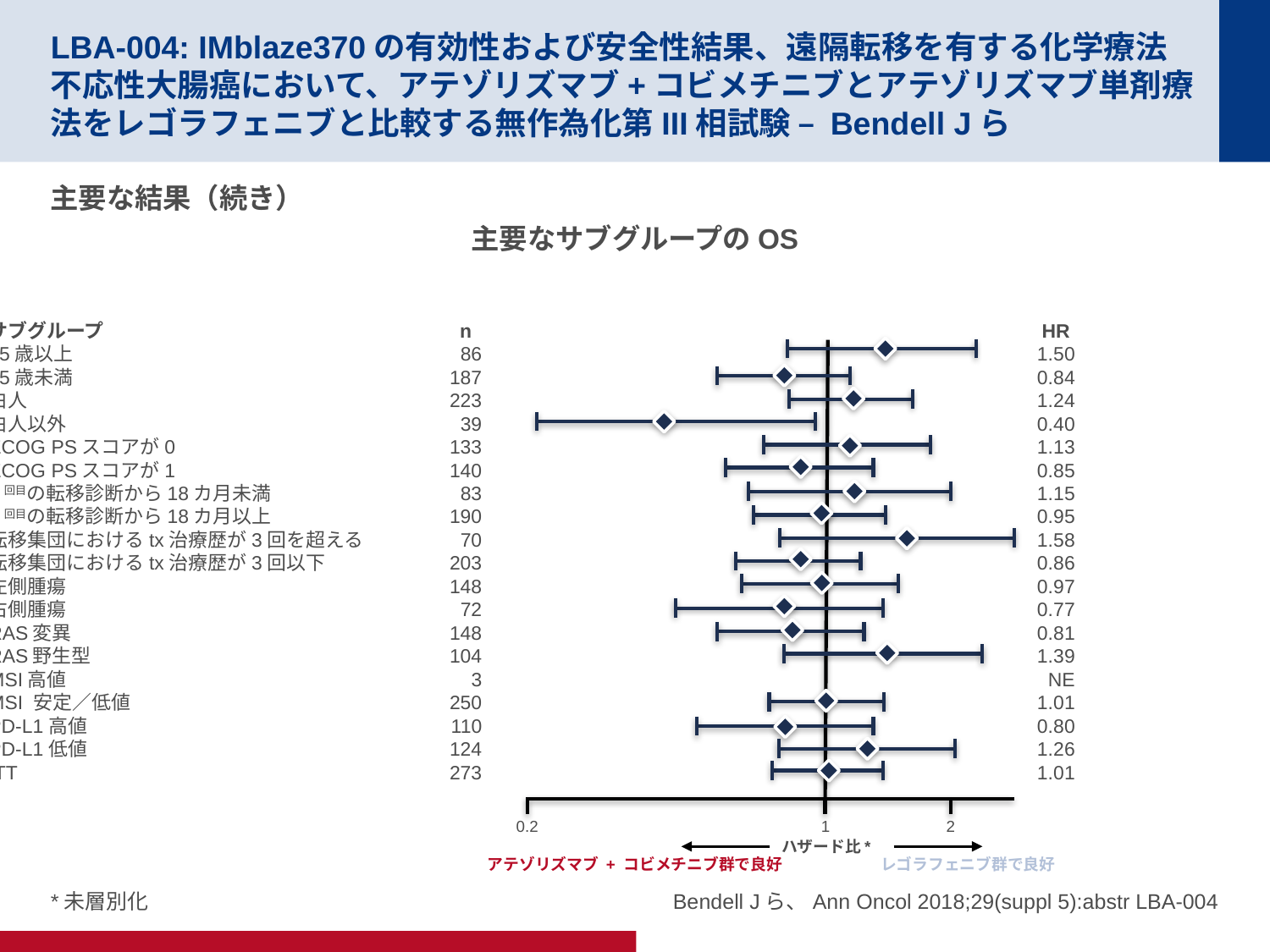

# LBA-004: IMblaze370の有効性および安全性結果、遠隔転移を有する化学療法不応性大腸癌において、アテゾリズマブ+コビメチニブとアテゾリズマブ単剤療法をレゴラフェニブと比較する無作為化第III相試験 – Bendell Jら
主要な結果（続き）
主要なサブグループのOS
サブグループ
65歳以上
65歳未満
白人
白人以外
ECOG PSスコアが0
ECOG PSスコアが1
1回目の転移診断から18カ月未満
1回目の転移診断から18カ月以上
転移集団におけるtx治療歴が3回を超える
転移集団におけるtx治療歴が3回以下
左側腫瘍
右側腫瘍
RAS変異
RAS野生型
MSI高値
MSI 安定／低値
PD-L1高値
PD-L1低値
ITT
n
86
187
223
39
133
140
83
190
70
203
148
72
148
104
3
250
110
124
273
HR
1.50
0.84
1.24
0.40
1.13
0.85
1.15
0.95
1.58
0.86
0.97
0.77
0.81
1.39
NE
1.01
0.80
1.26
1.01

0.2
1
2
ハザード比*
*未層別化
Bendell Jら、Ann Oncol 2018;29(suppl 5):abstr LBA-004
アテゾリズマブ + コビメチニブ群で良好
レゴラフェニブ群で良好